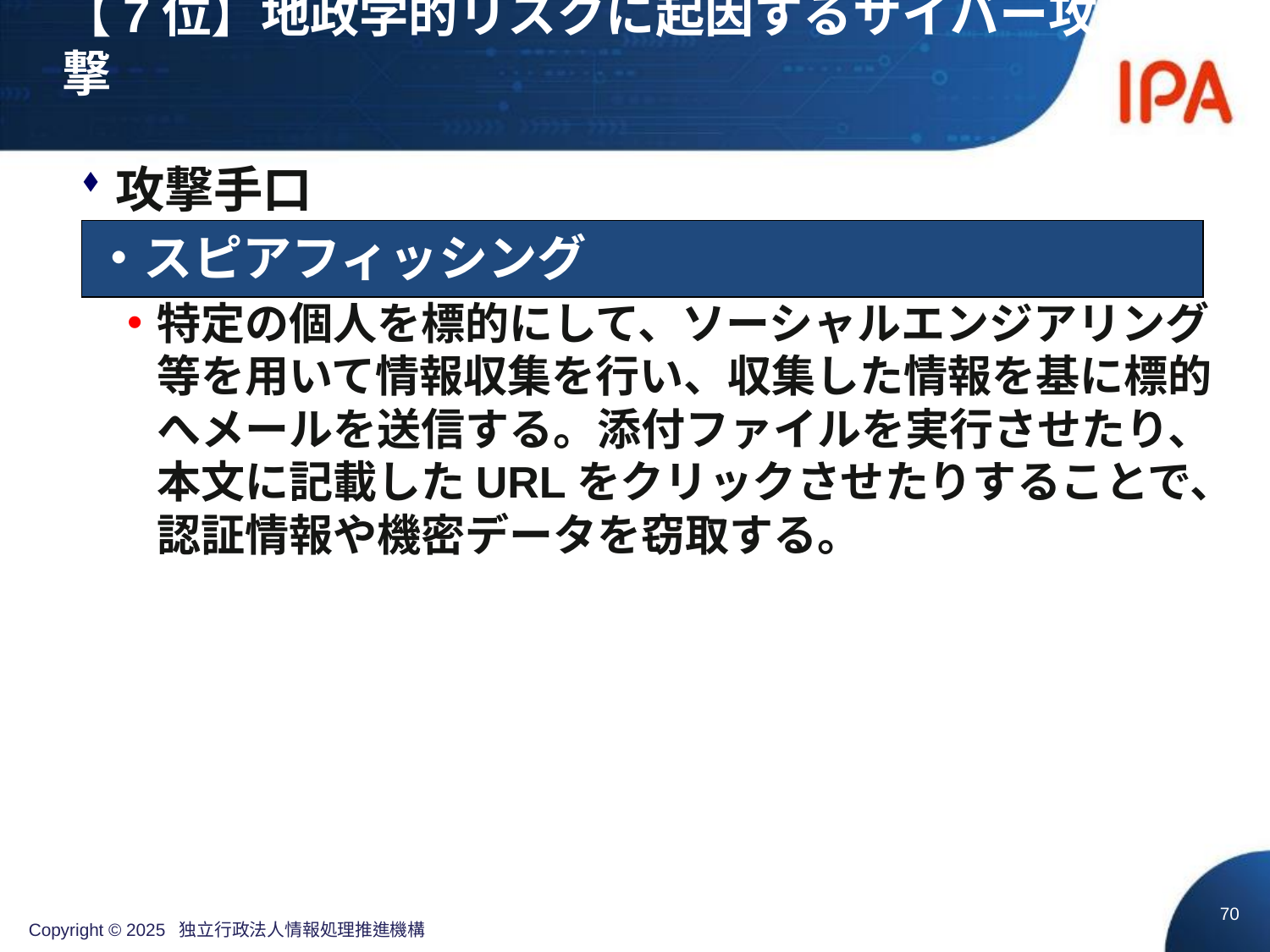

# 【7位】地政学的リスクに起因するサイバー攻撃
攻撃手口

特定の個人を標的にして、ソーシャルエンジアリング等を用いて情報収集を行い、収集した情報を基に標的へメールを送信する。添付ファイルを実行させたり、本文に記載したURLをクリックさせたりすることで、認証情報や機密データを窃取する。
・スピアフィッシング
70
Copyright © 2025  独立行政法人情報処理推進機構